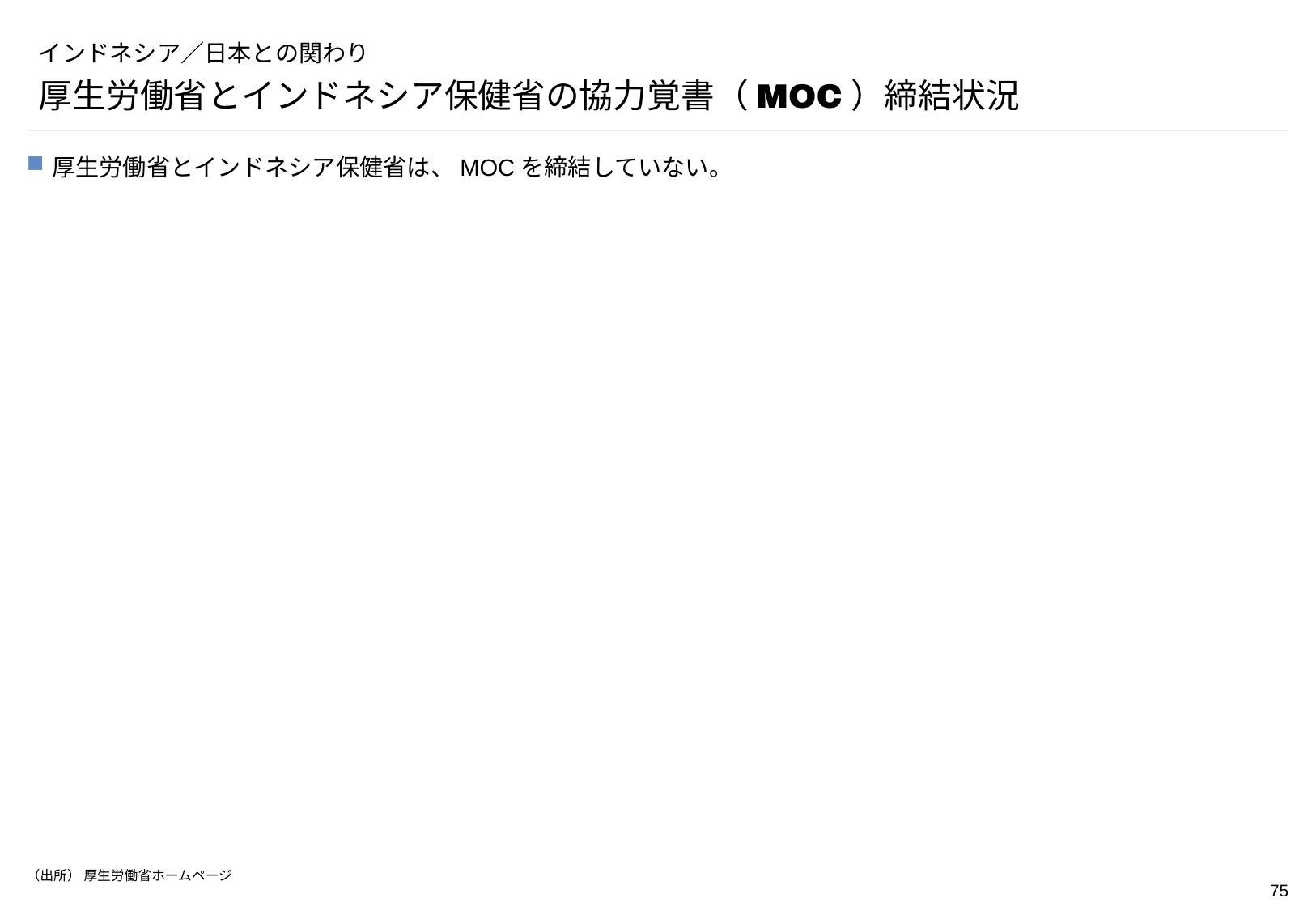

# インドネシア／日本との関わり
厚生労働省とインドネシア保健省の協力覚書（MOC）締結状況
厚生労働省とインドネシア保健省は、MOCを締結していない。
（出所） 厚生労働省ホームページ